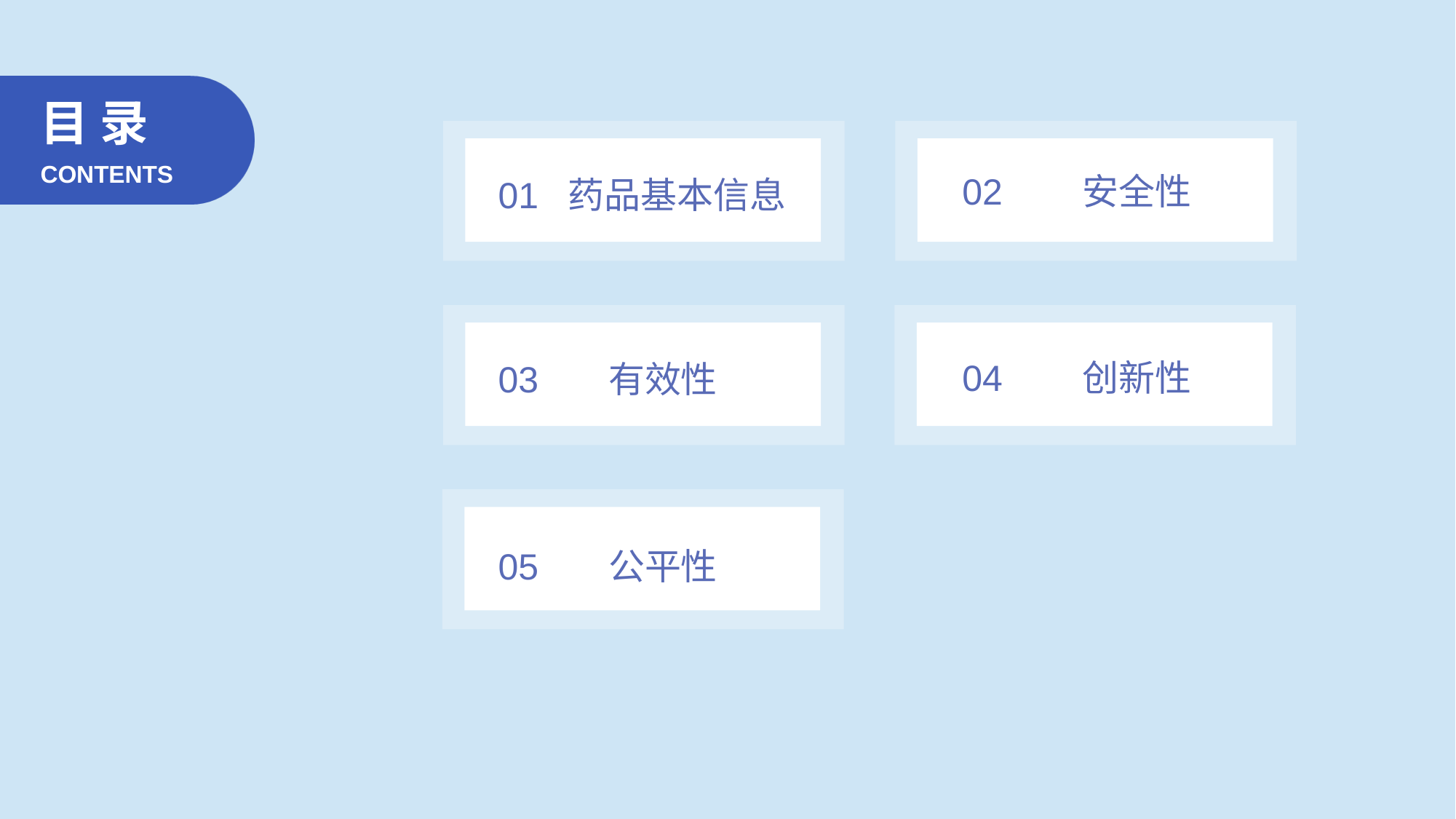

目 录

CONTENTS
02       安全性
01  药品基本信息

04       创新性
03      有效性

05      公平性